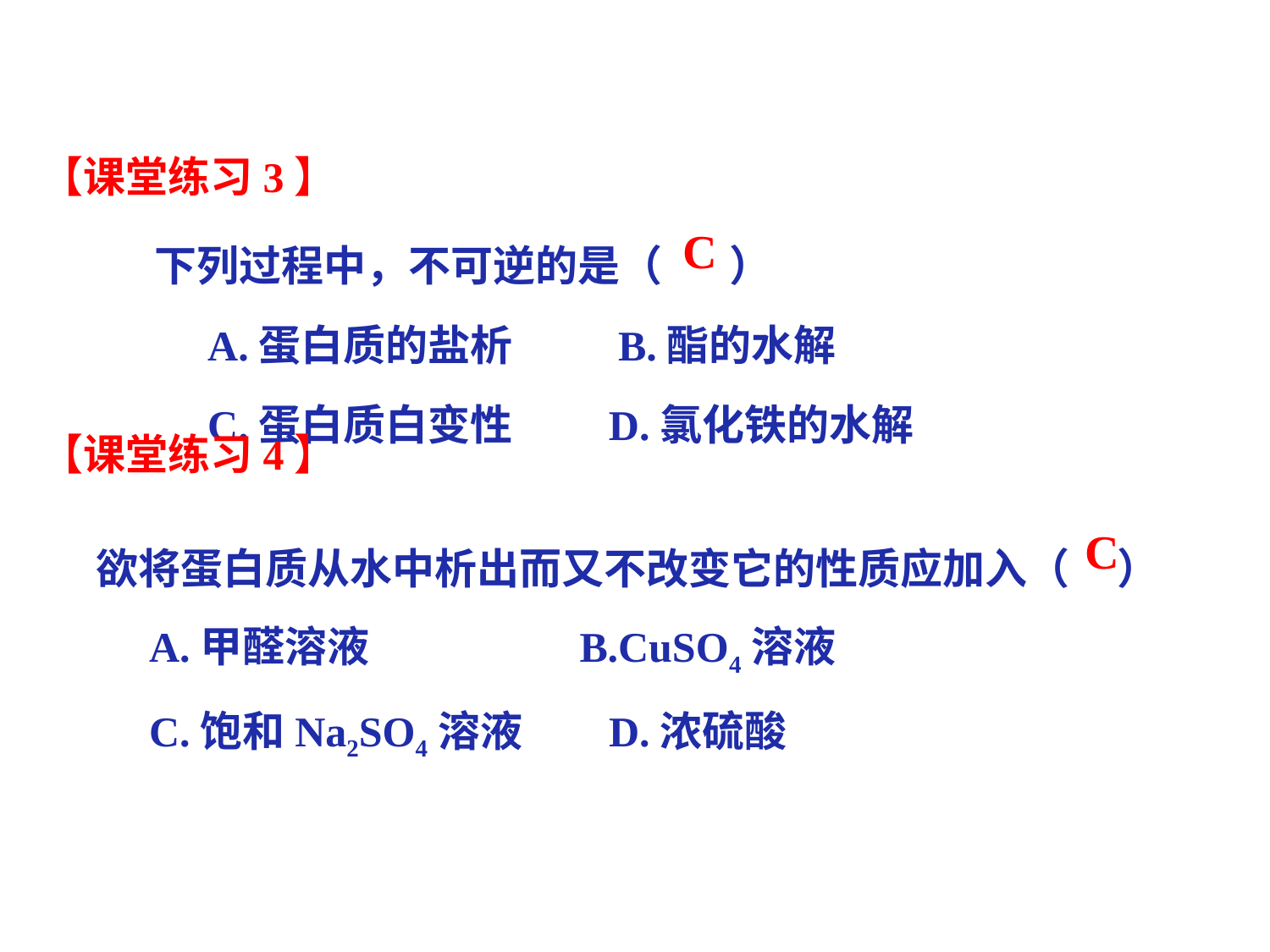

【课堂练习3】
添加标题
下列过程中，不可逆的是（       ）
     A.蛋白质的盐析          B.酯的水解
     C.蛋白质白变性         D.氯化铁的水解

C
【课堂练习4】
欲将蛋白质从水中析出而又不改变它的性质应加入（     ）
     A.甲醛溶液                     B.CuSO4溶液
     C.饱和Na2SO4溶液        D.浓硫酸
C